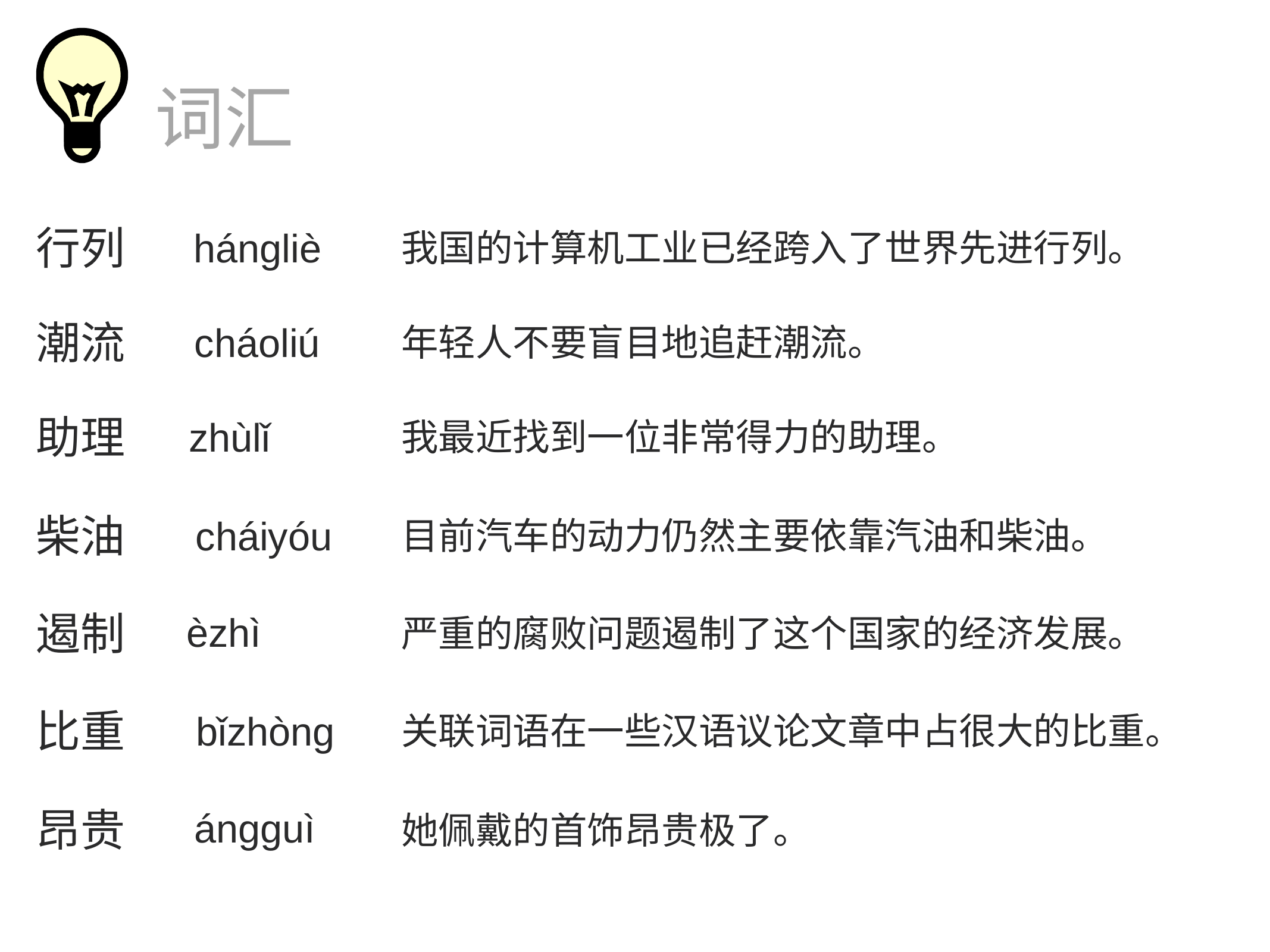

词汇
行列
hángliè
我国的计算机工业已经跨入了世界先进行列。
潮流
cháoliú
年轻人不要盲目地追赶潮流。
助理
zhùlǐ
我最近找到一位非常得力的助理。
柴油
cháiyóu
目前汽车的动力仍然主要依靠汽油和柴油。
遏制
èzhì
严重的腐败问题遏制了这个国家的经济发展。
比重
bǐzhòng
关联词语在一些汉语议论文章中占很大的比重。
昂贵
ángguì
她佩戴的首饰昂贵极了。